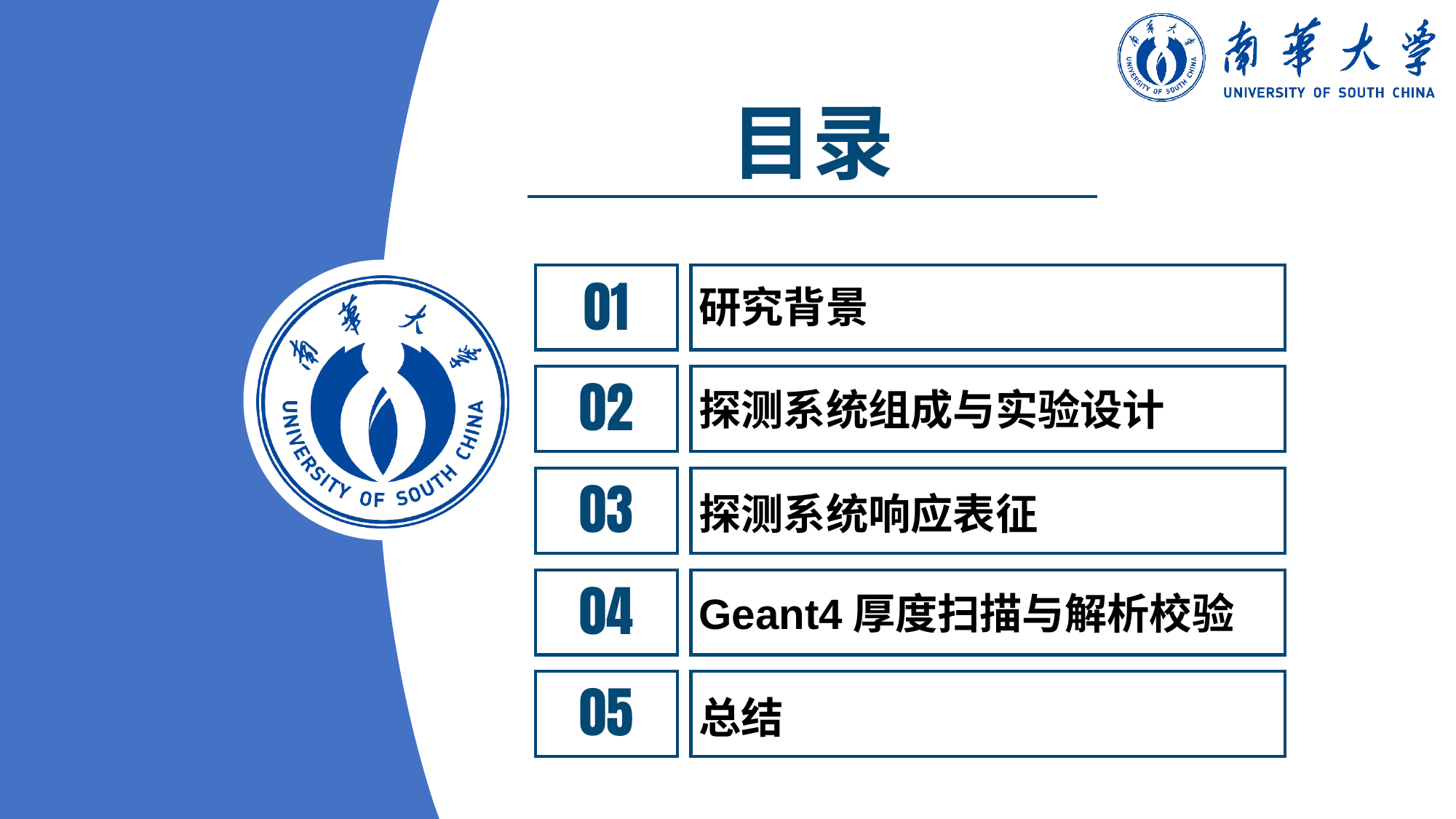

研究背景
探测系统组成与实验设计
探测系统响应表征
Geant4厚度扫描与解析校验
总结